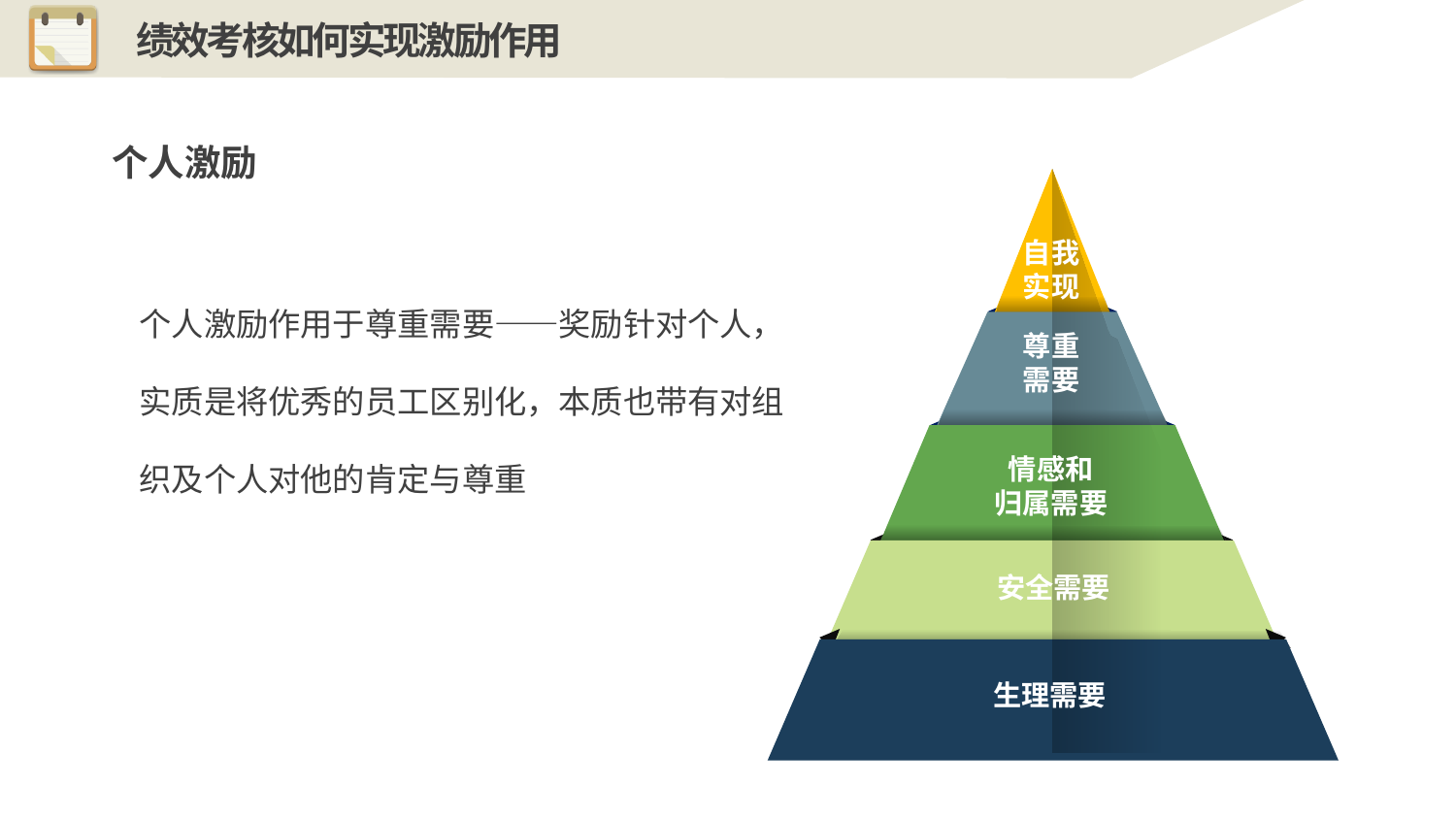

绩效考核如何实现激励作用
个人激励

自我
实现

尊重需要

情感和
归属需要

安全需要

生理需要
个人激励作用于尊重需要——奖励针对个人，实质是将优秀的员工区别化，本质也带有对组织及个人对他的肯定与尊重